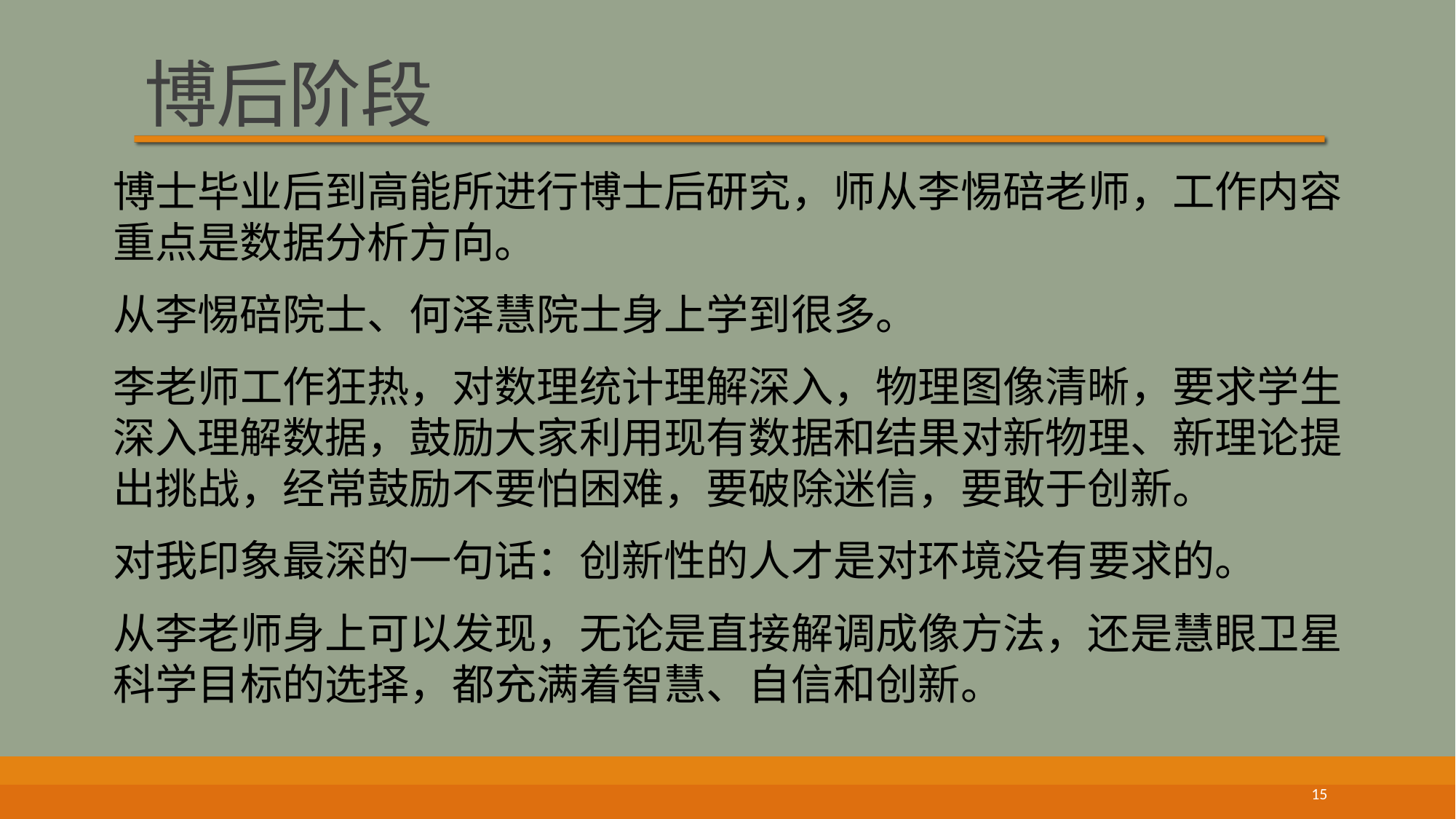

# 博后阶段
博士毕业后到高能所进行博士后研究，师从李惕碚老师，工作内容重点是数据分析方向。
从李惕碚院士、何泽慧院士身上学到很多。
李老师工作狂热，对数理统计理解深入，物理图像清晰，要求学生深入理解数据，鼓励大家利用现有数据和结果对新物理、新理论提出挑战，经常鼓励不要怕困难，要破除迷信，要敢于创新。
对我印象最深的一句话：创新性的人才是对环境没有要求的。
从李老师身上可以发现，无论是直接解调成像方法，还是慧眼卫星科学目标的选择，都充满着智慧、自信和创新。
15